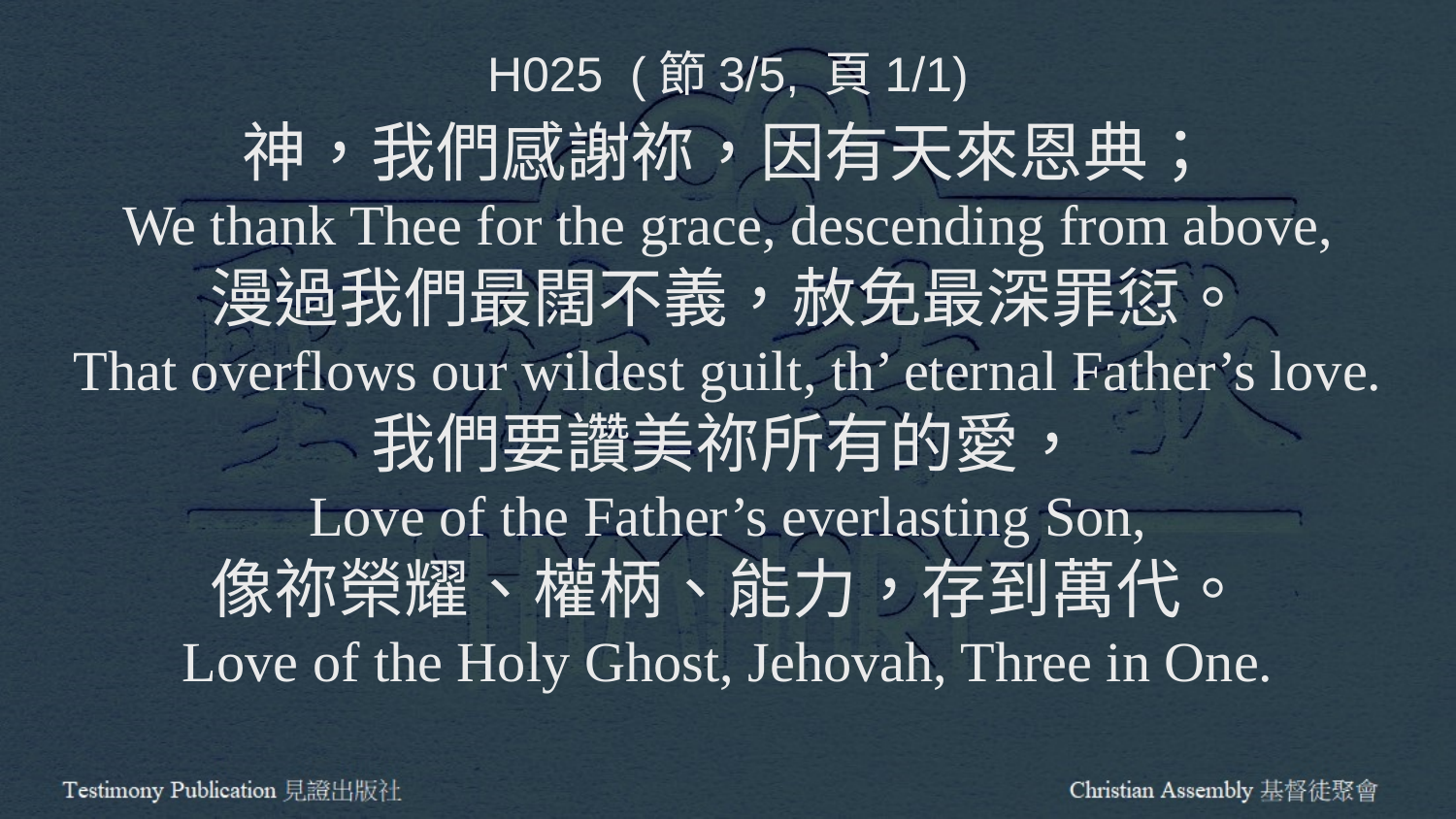

H025  (節3/5, 頁1/1)
神，我們感謝祢，因有天來恩典；
We thank Thee for the grace, descending from above,
漫過我們最闊不義，赦免最深罪愆。
That overflows our wildest guilt, th’ eternal Father’s love.
我們要讚美祢所有的愛，
Love of the Father’s everlasting Son,
像祢榮耀、權柄、能力，存到萬代。
Love of the Holy Ghost, Jehovah, Three in One.